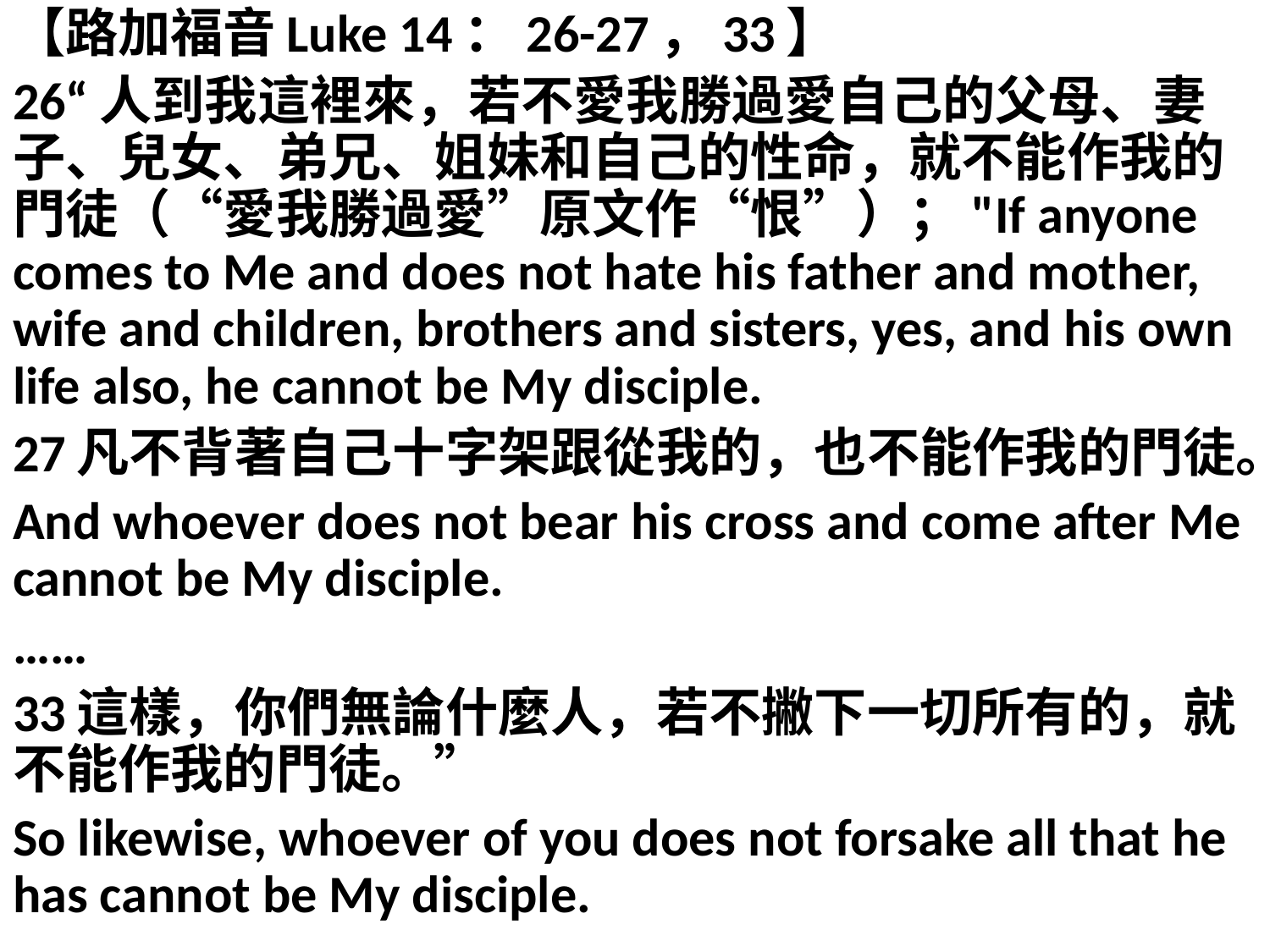

【路加福音Luke 14：26-27，33】
26“人到我這裡來，若不愛我勝過愛自己的父母、妻子、兒女、弟兄、姐妹和自己的性命，就不能作我的門徒（“愛我勝過愛”原文作“恨”）；"If anyone comes to Me and does not hate his father and mother, wife and children, brothers and sisters, yes, and his own life also, he cannot be My disciple.
27凡不背著自己十字架跟從我的，也不能作我的門徒。
And whoever does not bear his cross and come after Me cannot be My disciple.
……
33這樣，你們無論什麼人，若不撇下一切所有的，就不能作我的門徒。”
So likewise, whoever of you does not forsake all that he has cannot be My disciple.